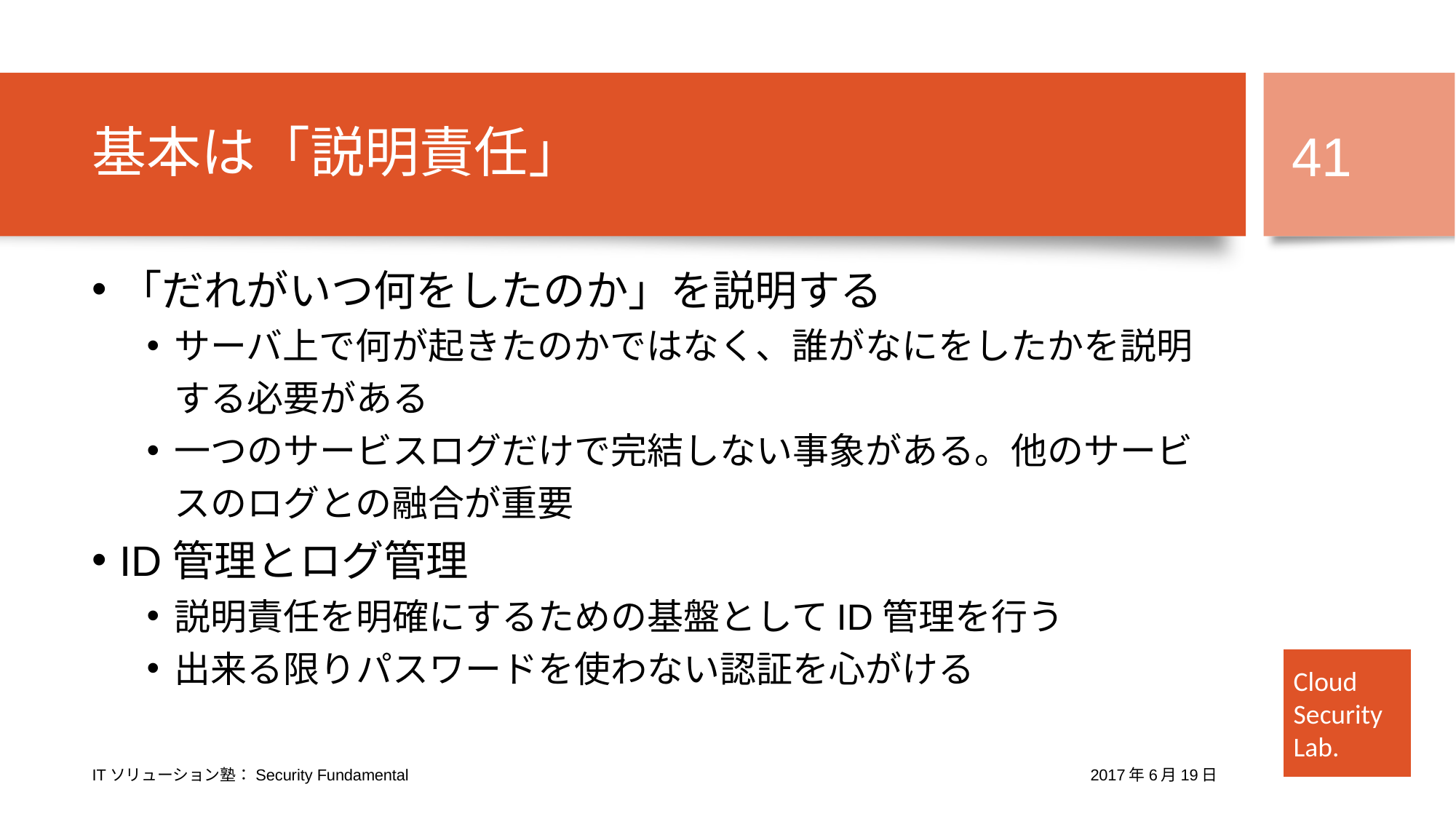

# 基本は「説明責任」
41
「だれがいつ何をしたのか」を説明する
サーバ上で何が起きたのかではなく、誰がなにをしたかを説明する必要がある
一つのサービスログだけで完結しない事象がある。他のサービスのログとの融合が重要
ID管理とログ管理
説明責任を明確にするための基盤としてID管理を行う
出来る限りパスワードを使わない認証を心がける

2017年6月19日
ITソリューション塾：Security Fundamental